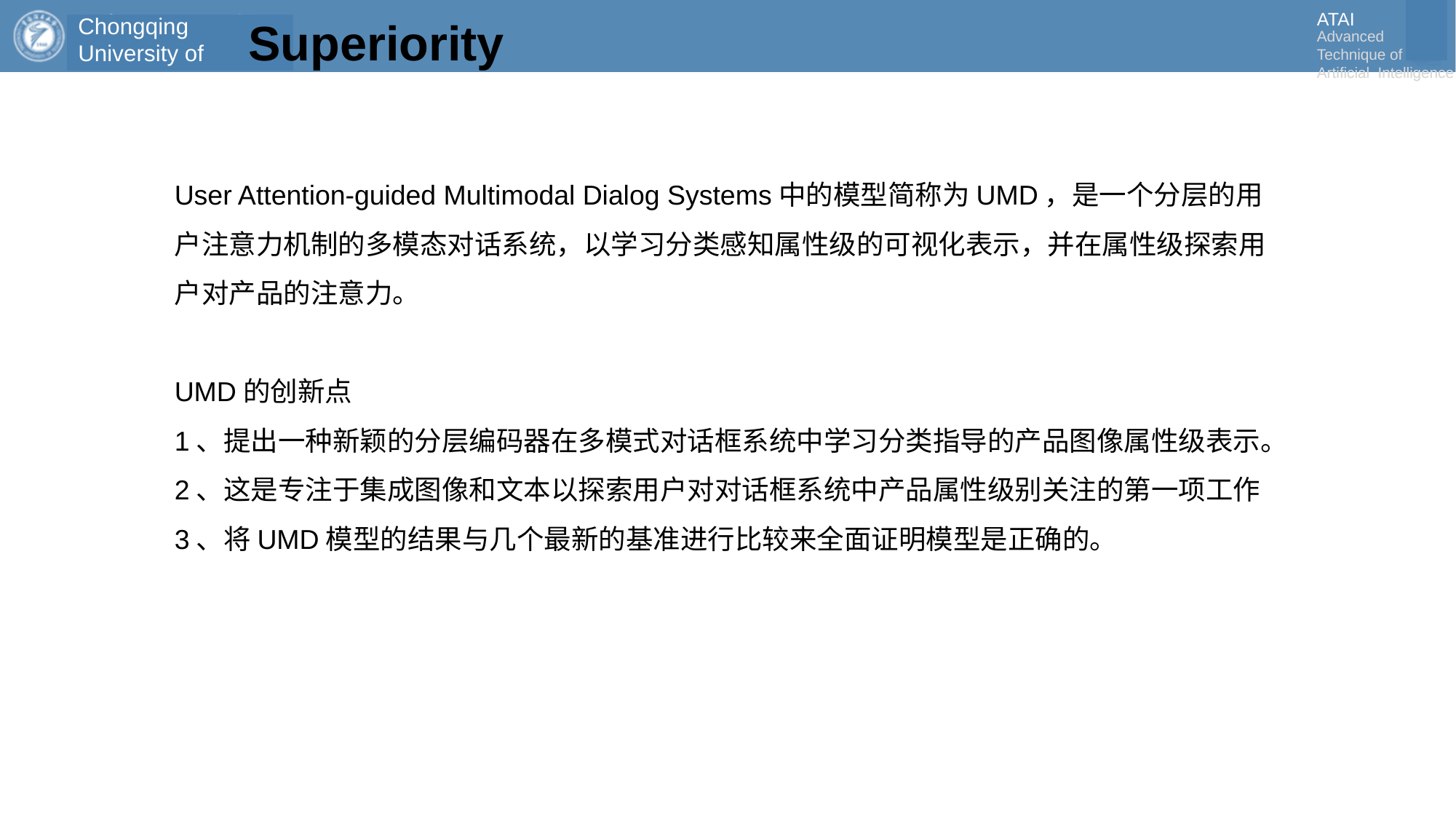

Superiority
User Attention-guided Multimodal Dialog Systems中的模型简称为UMD，是一个分层的用户注意力机制的多模态对话系统，以学习分类感知属性级的可视化表示，并在属性级探索用户对产品的注意力。

UMD的创新点
1、提出一种新颖的分层编码器在多模式对话框系统中学习分类指导的产品图像属性级表示。
2、这是专注于集成图像和文本以探索用户对对话框系统中产品属性级别关注的第一项工作
3、将UMD模型的结果与几个最新的基准进行比较来全面证明模型是正确的。